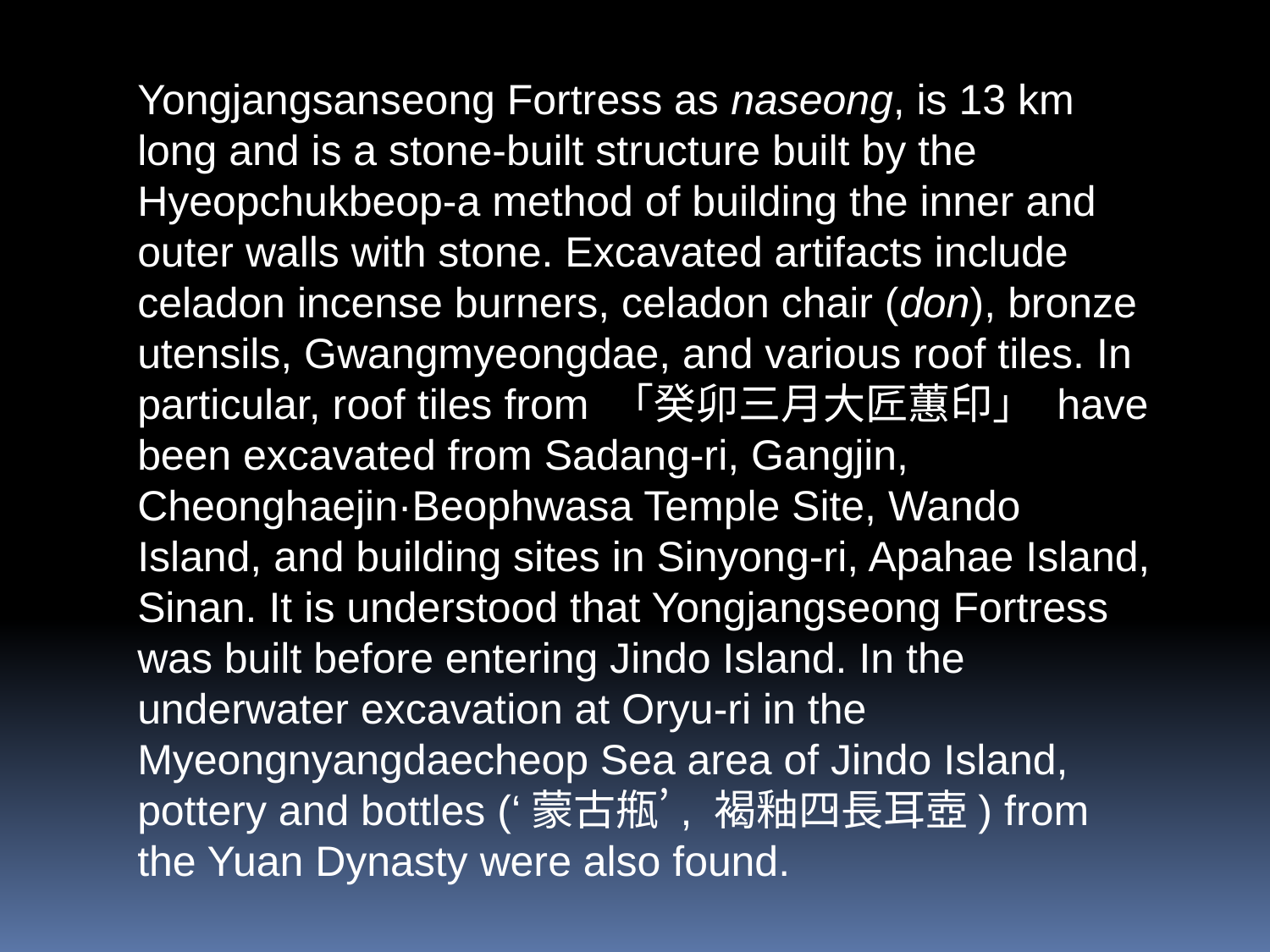

Yongjangsanseong Fortress as naseong, is 13 km long and is a stone-built structure built by the Hyeopchukbeop-a method of building the inner and outer walls with stone. Excavated artifacts include celadon incense burners, celadon chair (don), bronze utensils, Gwangmyeongdae, and various roof tiles. In particular, roof tiles from 「癸卯三月大匠蕙印」 have been excavated from Sadang-ri, Gangjin, Cheonghaejin·Beophwasa Temple Site, Wando Island, and building sites in Sinyong-ri, Apahae Island, Sinan. It is understood that Yongjangseong Fortress was built before entering Jindo Island. In the underwater excavation at Oryu-ri in the Myeongnyangdaecheop Sea area of Jindo Island, pottery and bottles (‘蒙古甁’, 褐釉四長耳壺) from the Yuan Dynasty were also found.